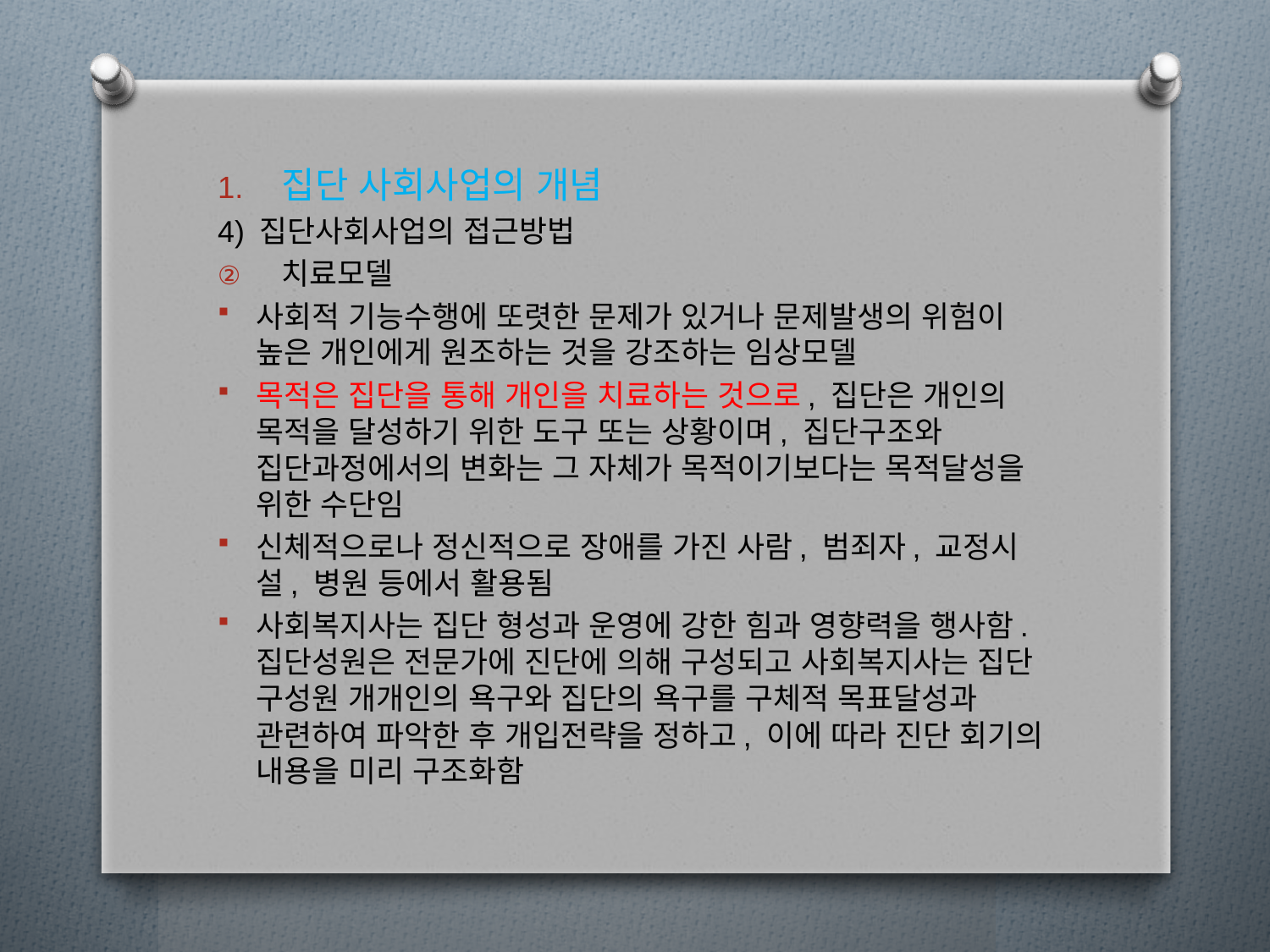

집단 사회사업의 개념
4) 집단사회사업의 접근방법
치료모델
사회적 기능수행에 또렷한 문제가 있거나 문제발생의 위험이 높은 개인에게 원조하는 것을 강조하는 임상모델
목적은 집단을 통해 개인을 치료하는 것으로, 집단은 개인의 목적을 달성하기 위한 도구 또는 상황이며, 집단구조와 집단과정에서의 변화는 그 자체가 목적이기보다는 목적달성을 위한 수단임
신체적으로나 정신적으로 장애를 가진 사람, 범죄자, 교정시설, 병원 등에서 활용됨
사회복지사는 집단 형성과 운영에 강한 힘과 영향력을 행사함.  집단성원은 전문가에 진단에 의해 구성되고 사회복지사는 집단 구성원 개개인의 욕구와 집단의 욕구를 구체적 목표달성과 관련하여 파악한 후 개입전략을 정하고, 이에 따라 진단 회기의 내용을 미리 구조화함